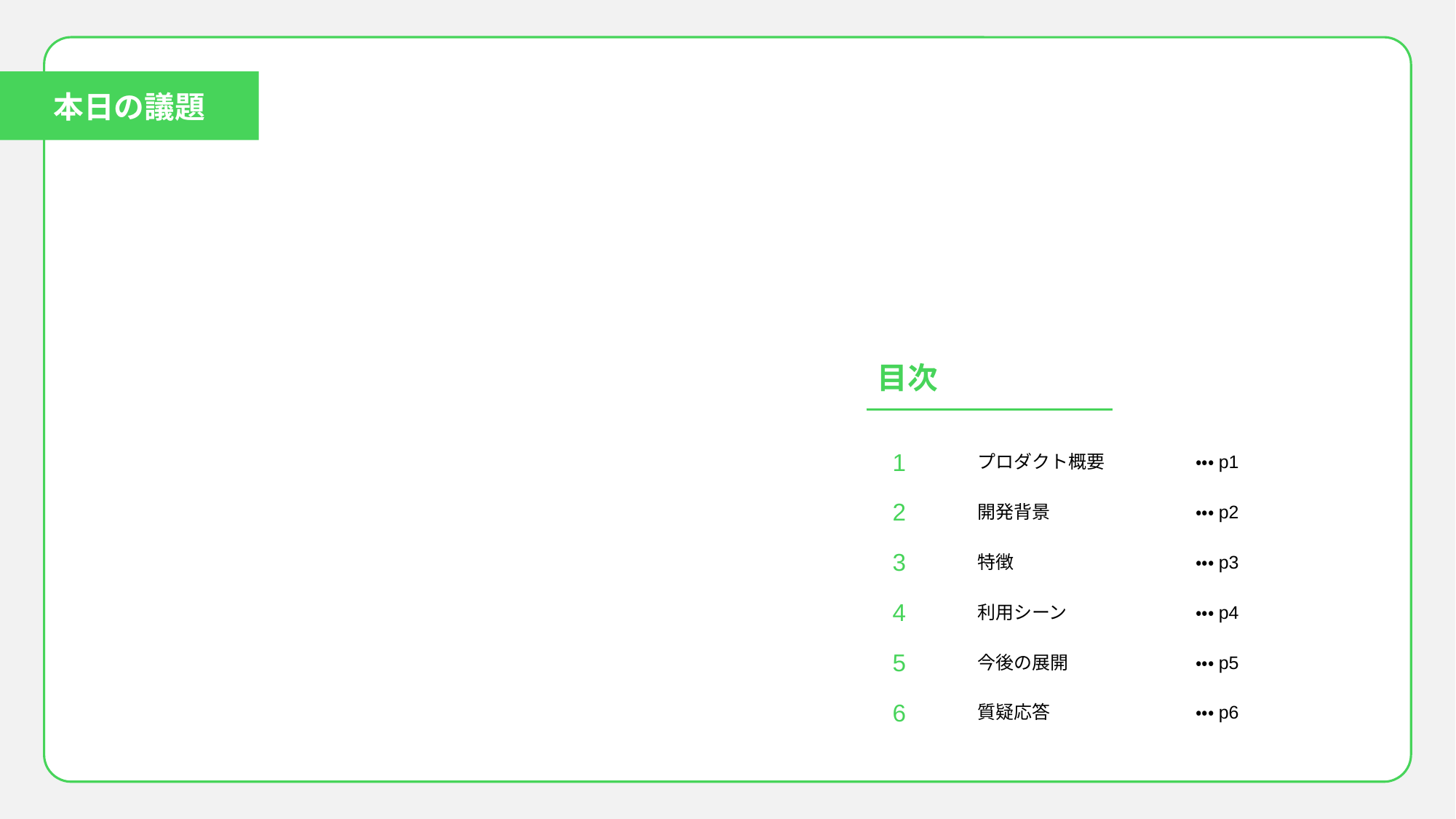

本日の議題
目次
1
プロダクト概要	・・・p1
2
開発背景		・・・p2
3
特徴		・・・p3
4
利用シーン		・・・p4
5
今後の展開		・・・p5
6
質疑応答		・・・p6